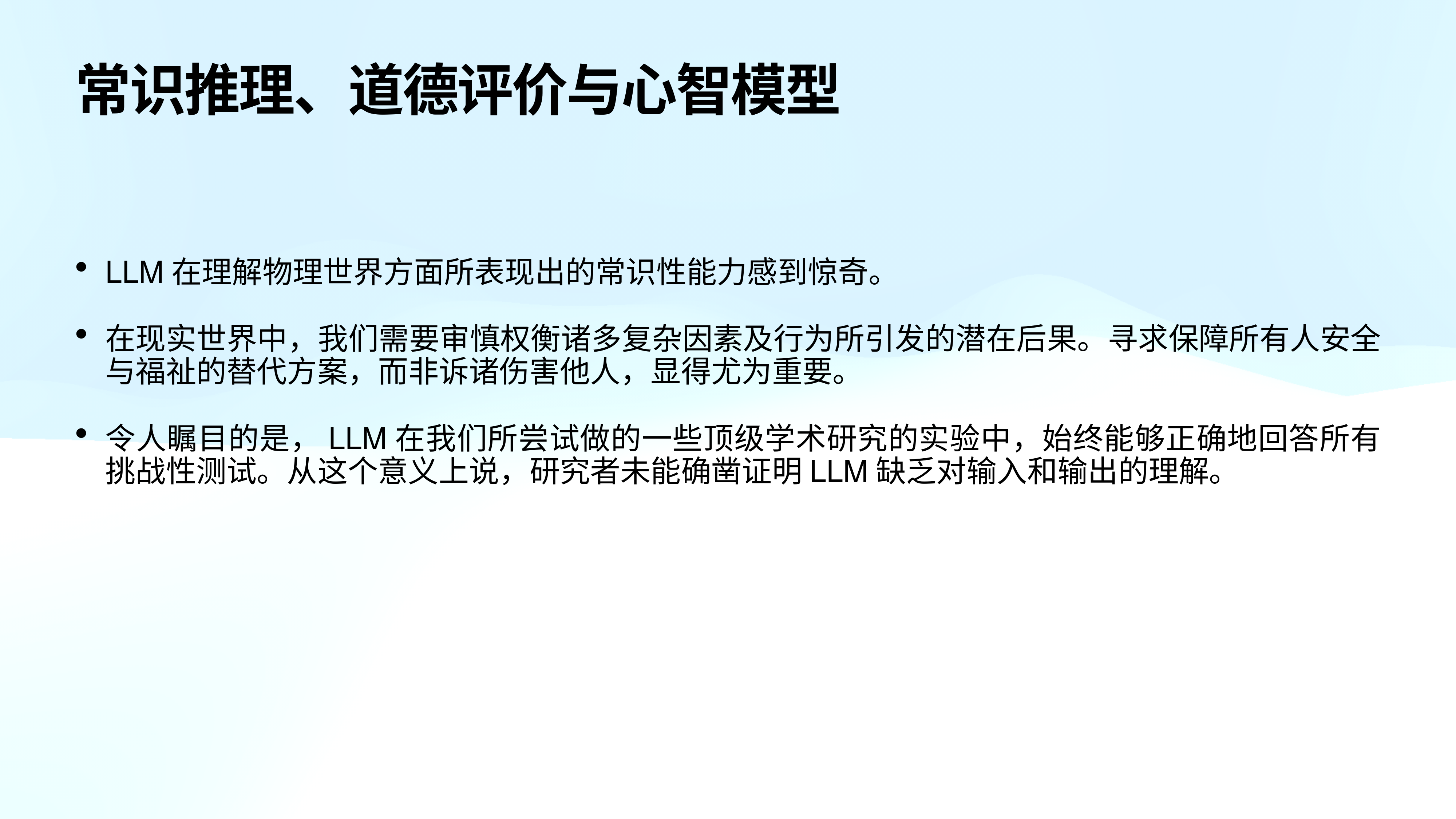

# 常识推理、道德评价与心智模型

LLM在理解物理世界方面所表现出的常识性能力感到惊奇。
在现实世界中，我们需要审慎权衡诸多复杂因素及行为所引发的潜在后果。寻求保障所有人安全与福祉的替代方案，而非诉诸伤害他人，显得尤为重要。
令人瞩目的是，LLM在我们所尝试做的一些顶级学术研究的实验中，始终能够正确地回答所有挑战性测试。从这个意义上说，研究者未能确凿证明LLM缺乏对输入和输出的理解。